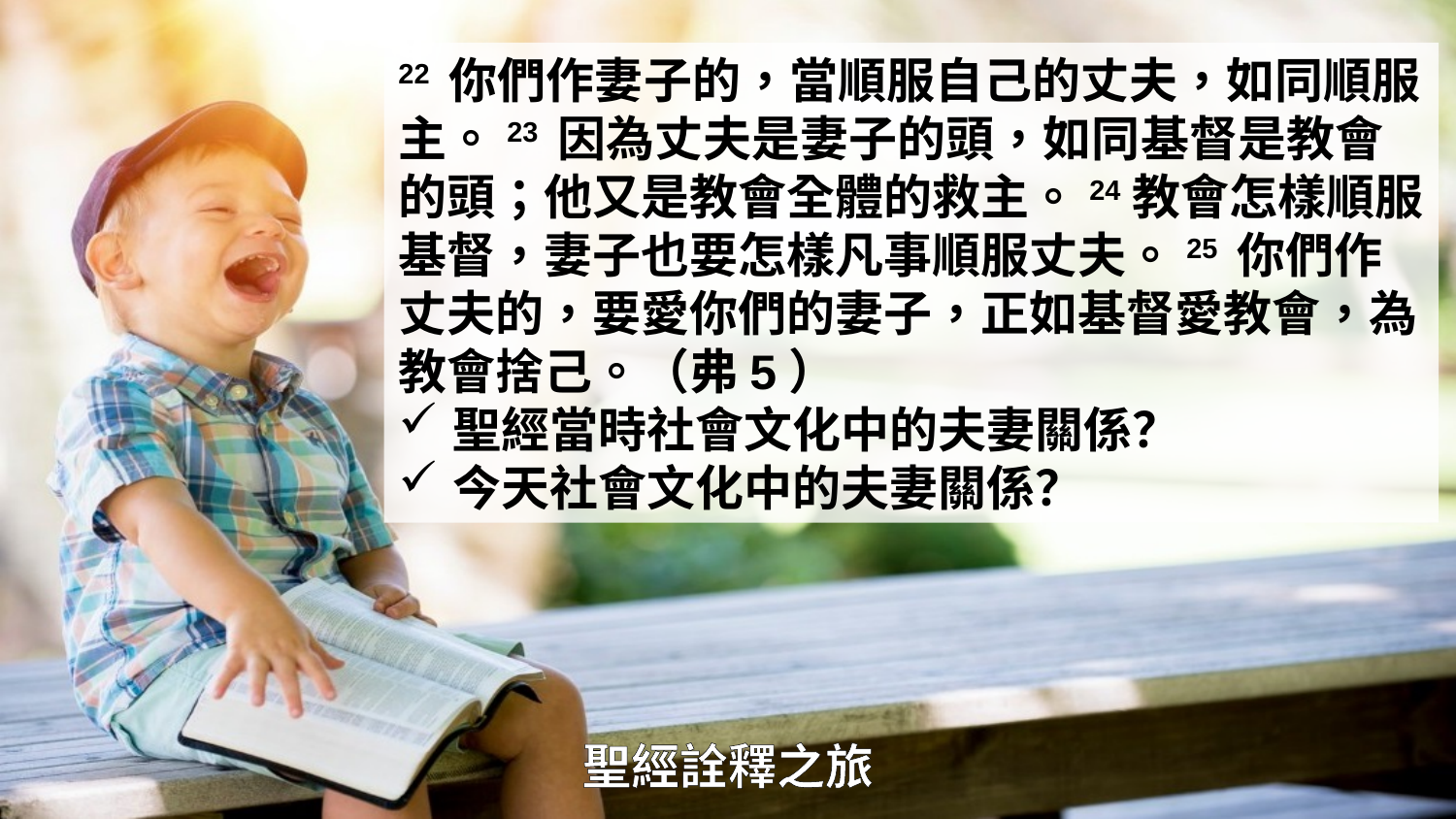

22 你們作妻子的，當順服自己的丈夫，如同順服主。23 因為丈夫是妻子的頭，如同基督是教會的頭；他又是教會全體的救主。24教會怎樣順服基督，妻子也要怎樣凡事順服丈夫。25 你們作丈夫的，要愛你們的妻子，正如基督愛教會，為教會捨己。（弗5）
聖經當時社會文化中的夫妻關係？
今天社會文化中的夫妻關係？
# 聖經詮釋之旅